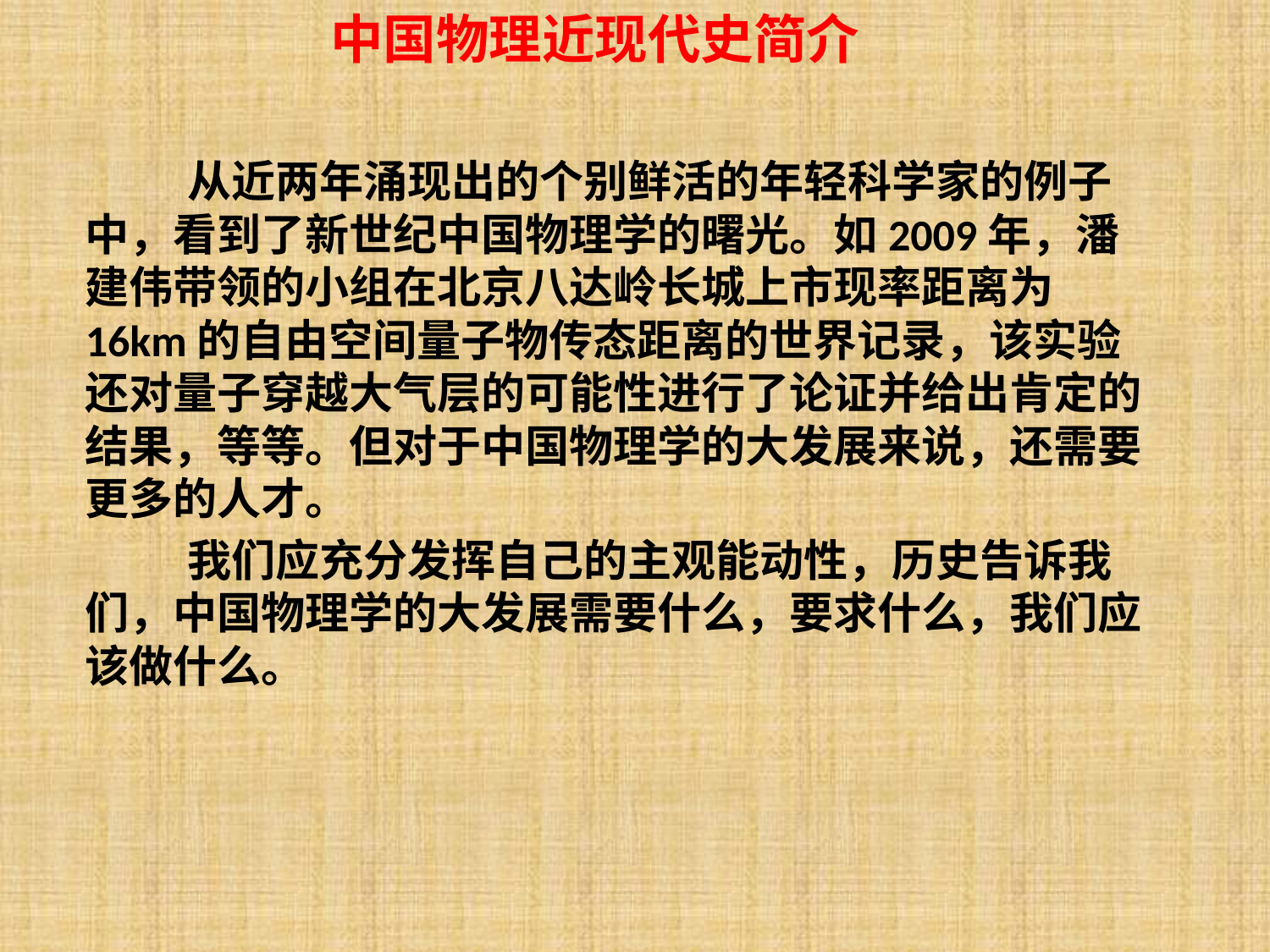

中国物理近现代史简介
              从近两年涌现出的个别鲜活的年轻科学家的例子中，看到了新世纪中国物理学的曙光。如2009年，潘建伟带领的小组在北京八达岭长城上市现率距离为16km的自由空间量子物传态距离的世界记录，该实验还对量子穿越大气层的可能性进行了论证并给出肯定的结果，等等。但对于中国物理学的大发展来说，还需要更多的人才。
              我们应充分发挥自己的主观能动性，历史告诉我们，中国物理学的大发展需要什么，要求什么，我们应该做什么。